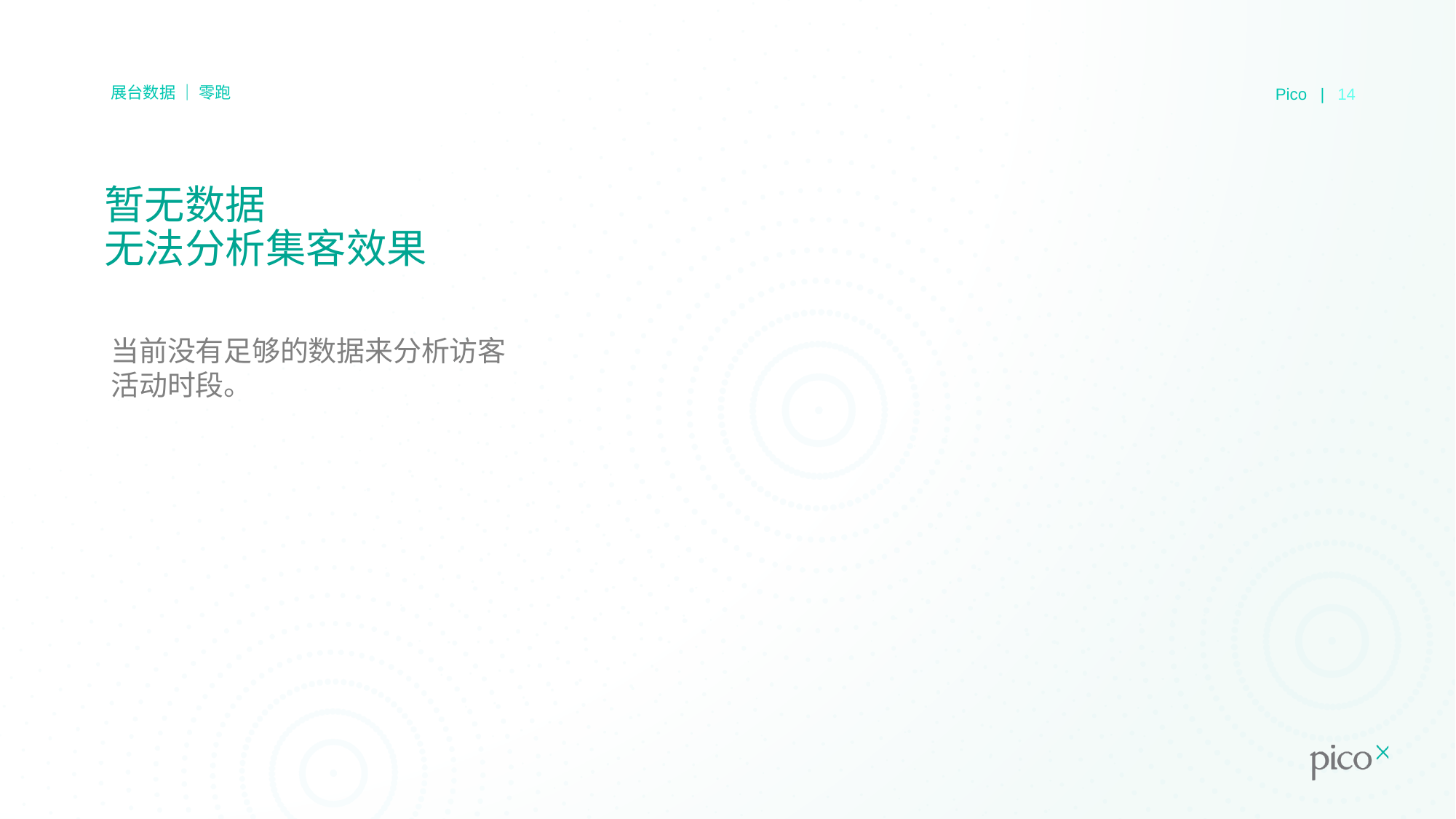

Pico   |
14
展台数据 ｜ 零跑
# 暂无数据
无法分析集客效果
当前没有足够的数据来分析访客活动时段。